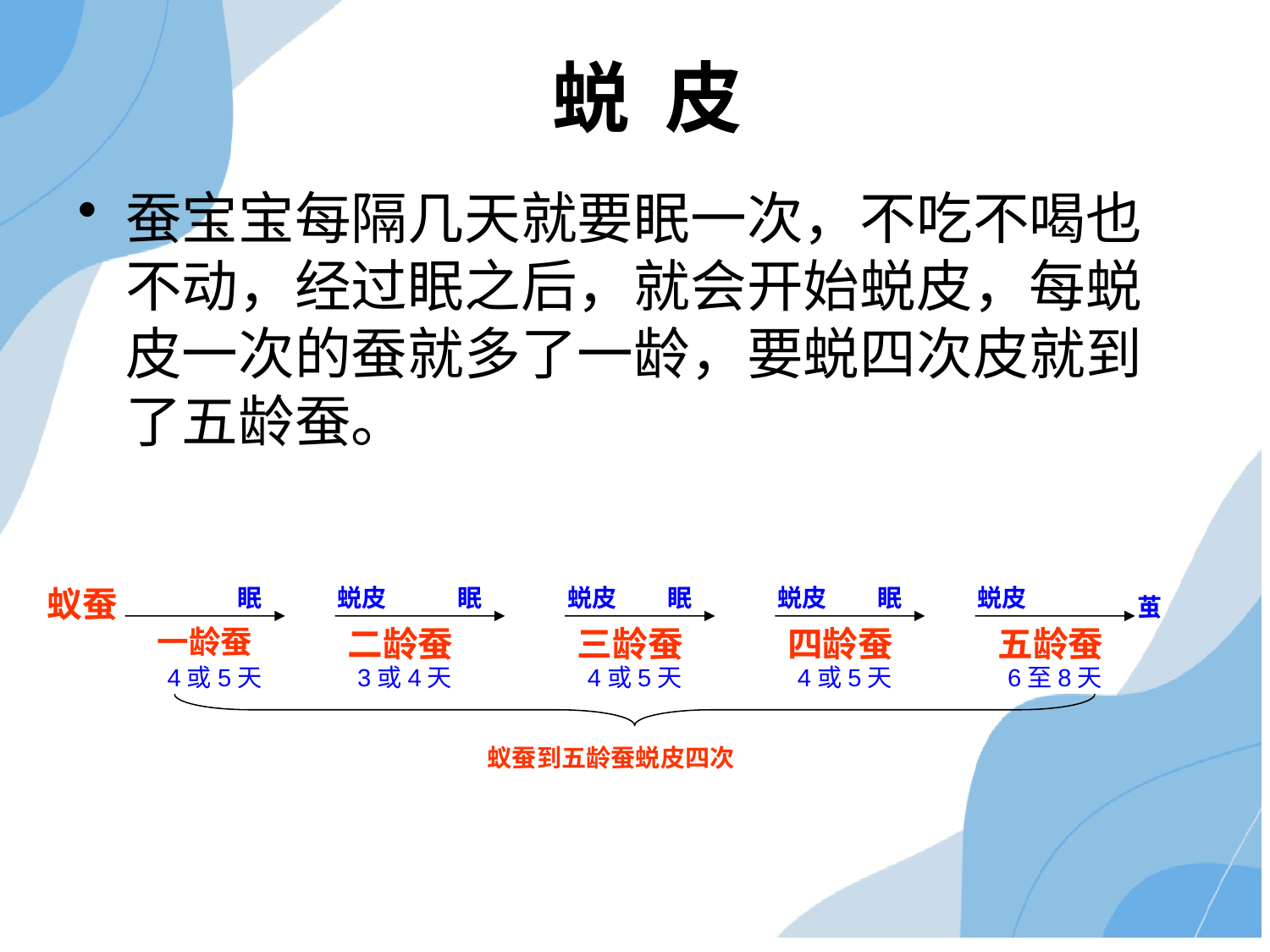

# 蜕  皮
蚕宝宝每隔几天就要眠一次，不吃不喝也不动，经过眠之后，就会开始蜕皮，每蜕皮一次的蚕就多了一龄，要蜕四次皮就到了五龄蚕。

蚁蚕

眠
蜕皮
眠
蜕皮
眠
蜕皮
眠
蜕皮
茧

一龄蚕

二龄蚕

三龄蚕

四龄蚕

五龄蚕
4或5天
3或4天
4或5天
4或5天
6至8天
蚁蚕到五龄蚕蜕皮四次